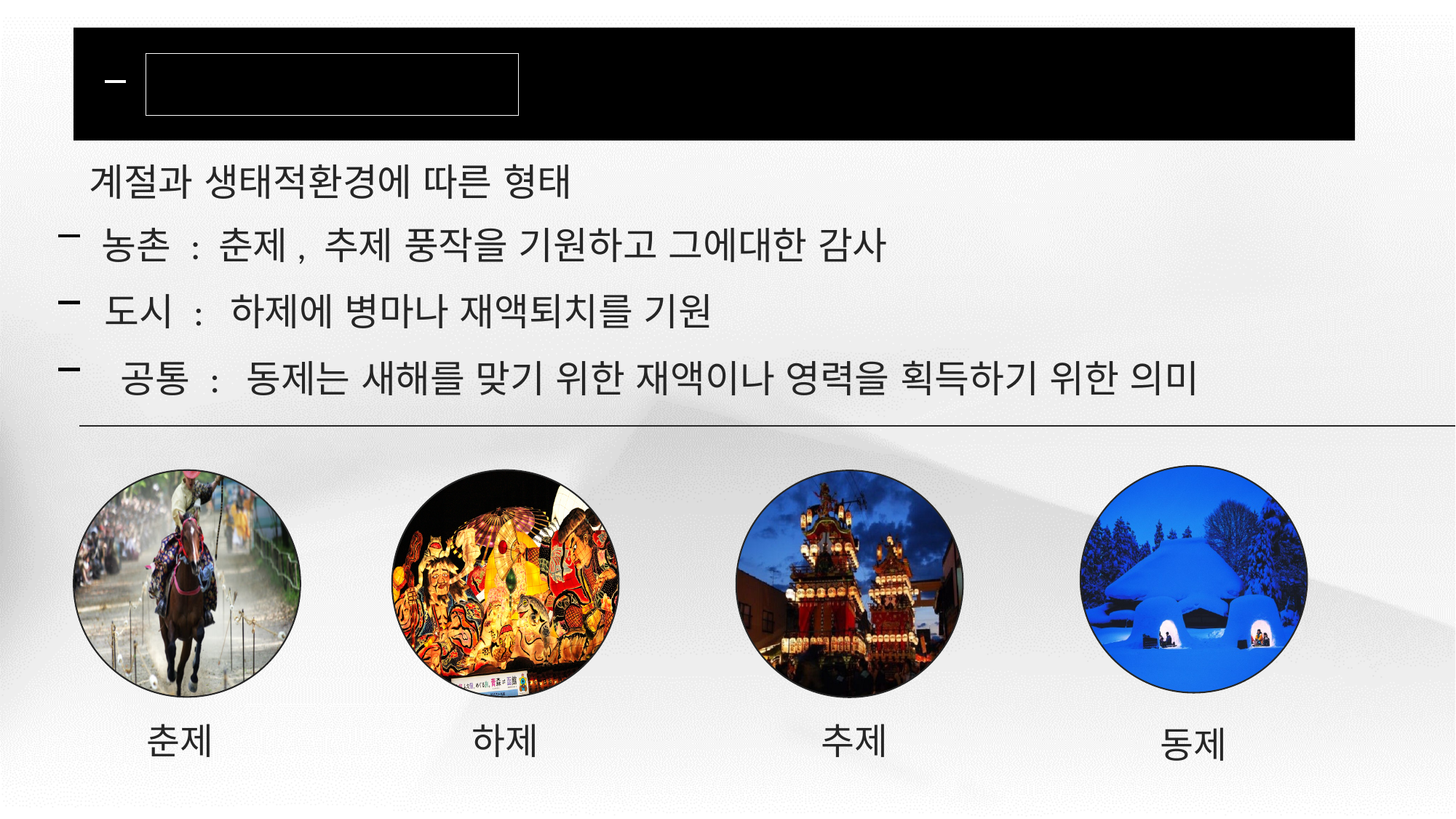

마츠리의 종류와 형태
ANALYSIS
계절과 생태적환경에 따른 형태
농촌 : 춘제, 추제 풍작을 기원하고 그에대한 감사
도시 :  하제에 병마나 재액퇴치를 기원
공통 :  동제는 새해를 맞기 위한 재액이나 영력을 획득하기 위한 의미

춘제
하제
추제
동제